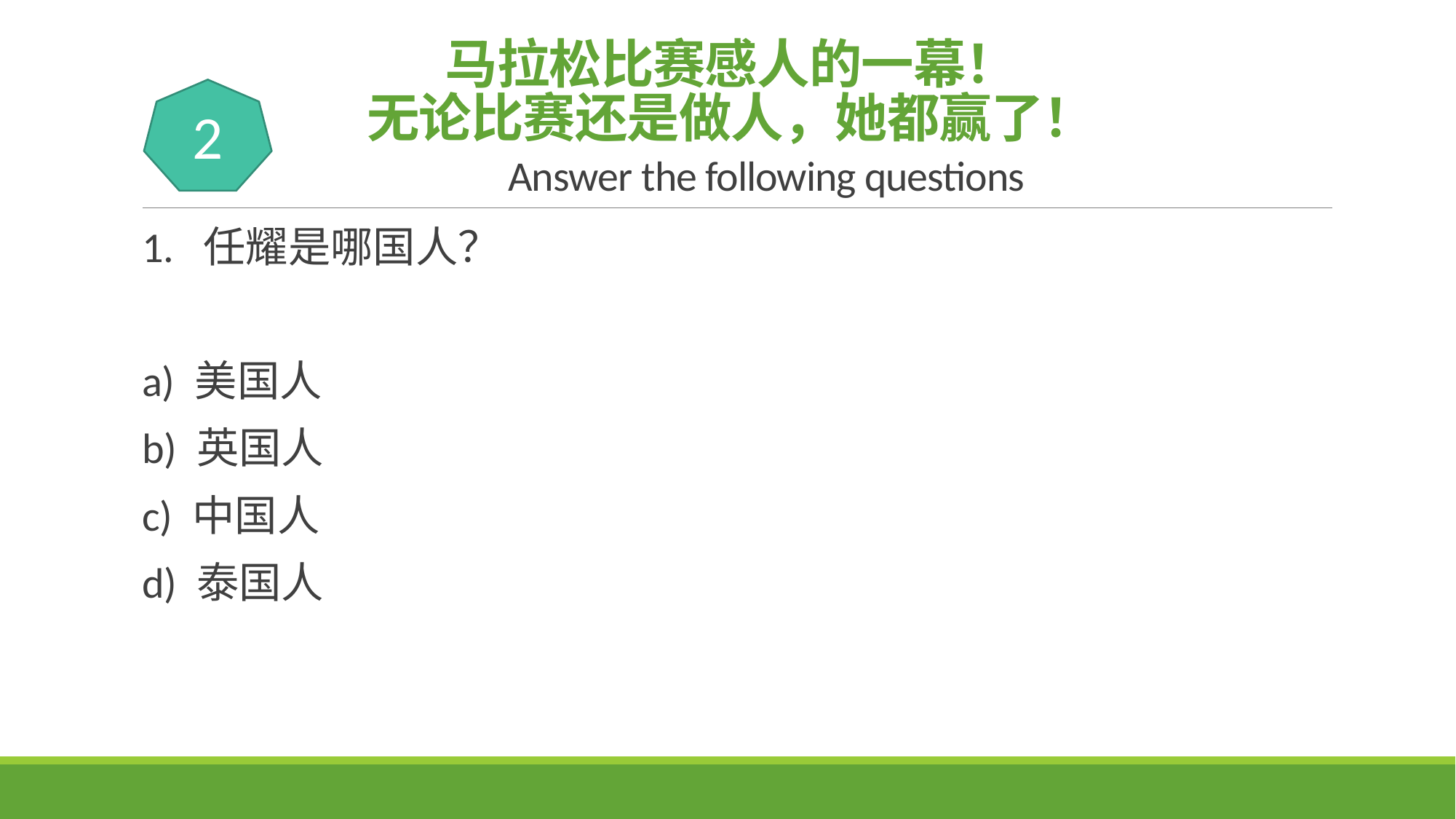

# 马拉松比赛感人的一幕！ 无论比赛还是做人，她都赢了！ Answer the following questions
2
1.  任耀是哪国人？

a) 美国人
b) 英国人
c) 中国人
d) 泰国人